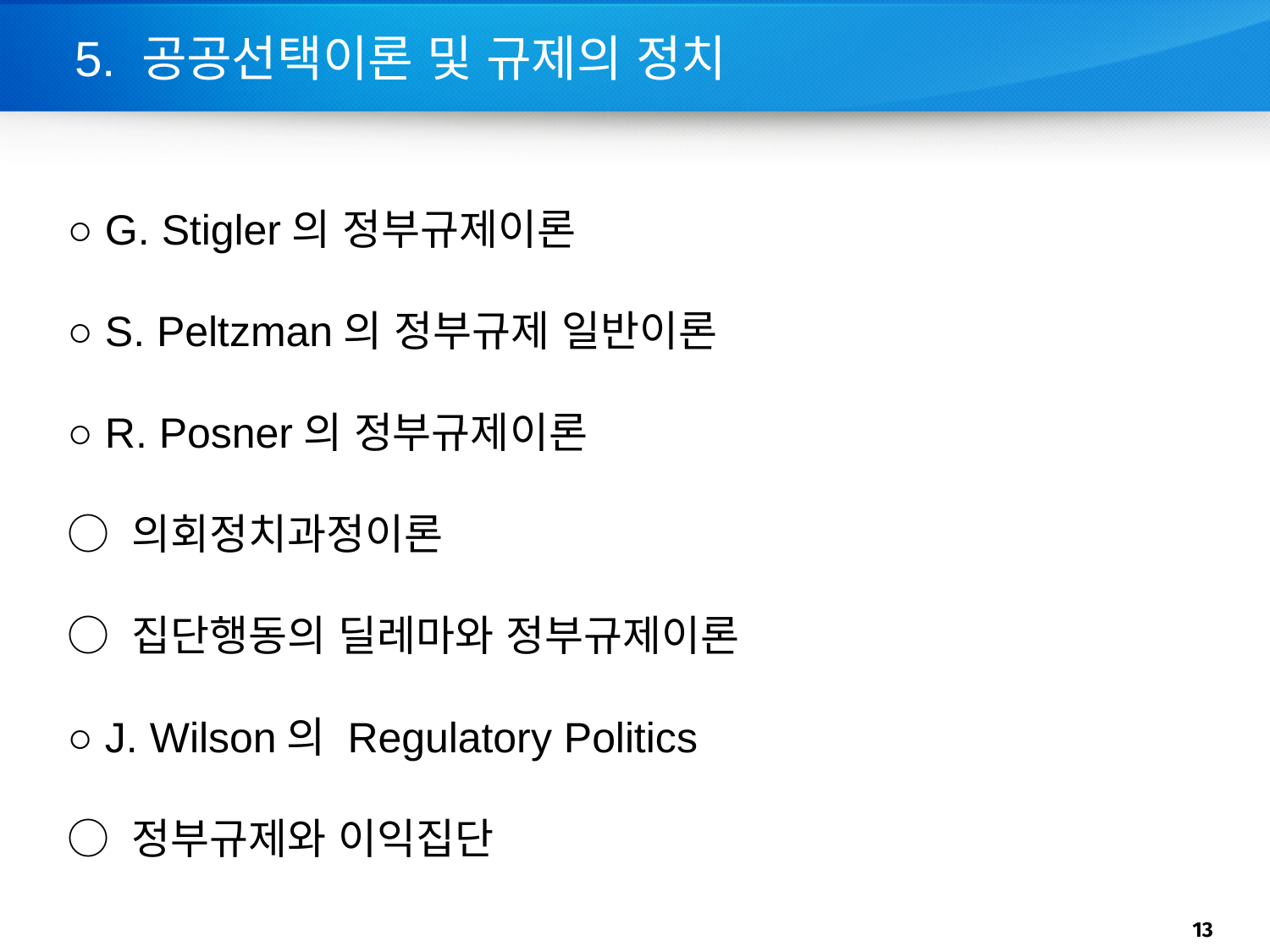

# 5. 공공선택이론 및 규제의 정치
○ G. Stigler의 정부규제이론

○ S. Peltzman의 정부규제 일반이론

○ R. Posner의 정부규제이론

○ 의회정치과정이론

○ 집단행동의 딜레마와 정부규제이론

○ J. Wilson의 Regulatory Politics

○ 정부규제와 이익집단